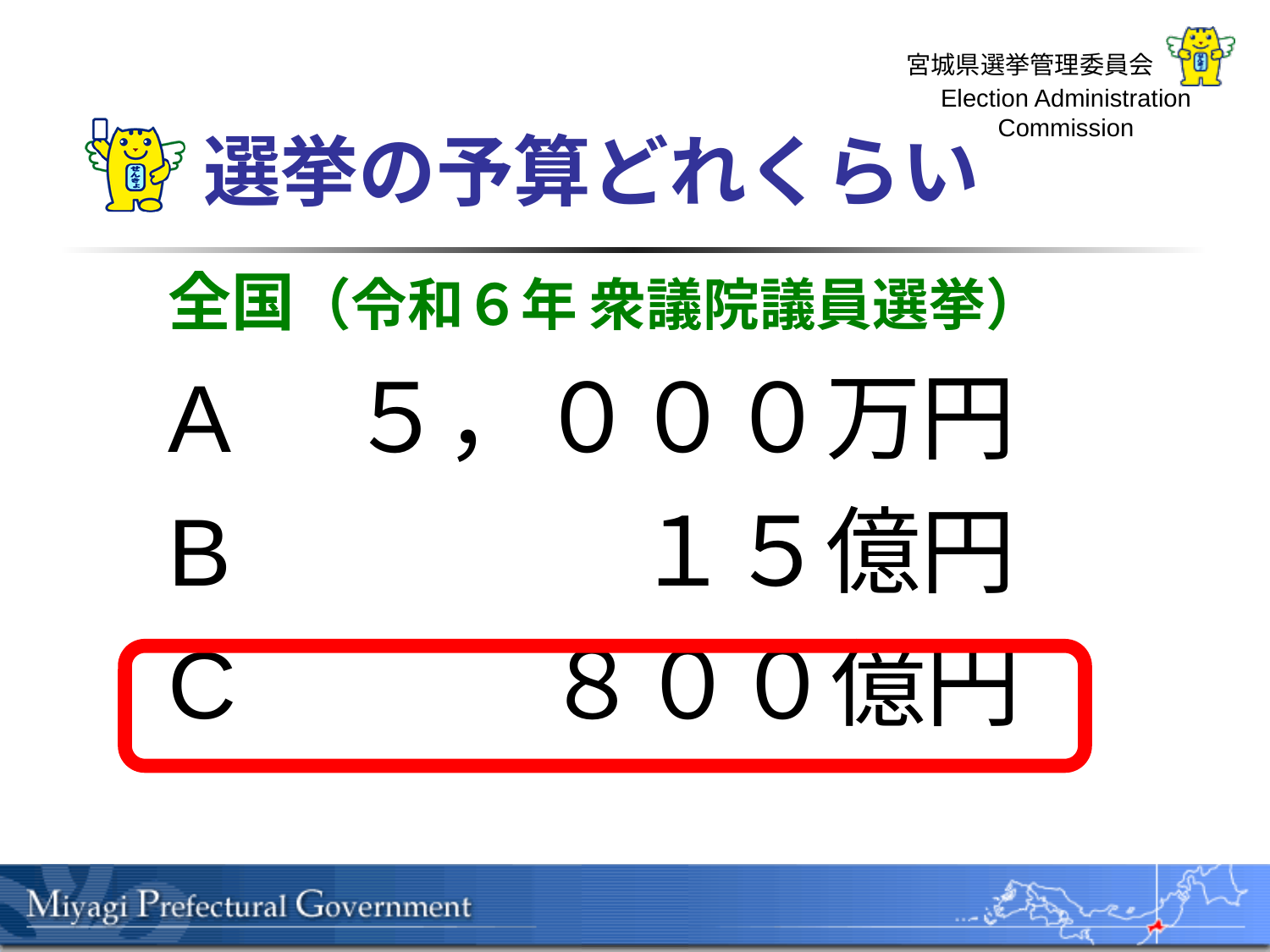

# 選挙の予算どれくらい
全国（令和６年 衆議院議員選挙）
A　５，０００万円
B　　　　１５億円
C　　　８００億円